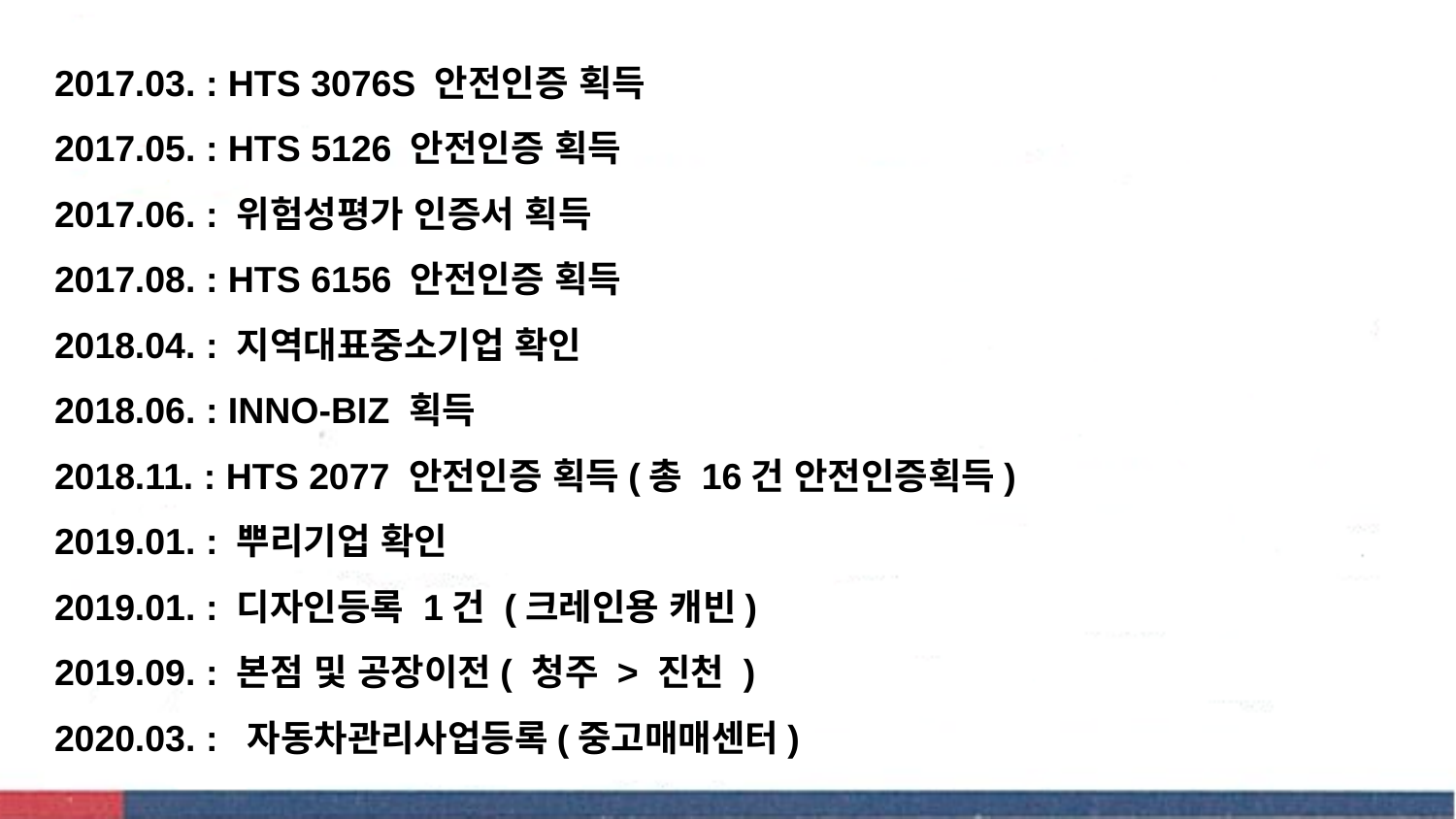

2017.03. : HTS 3076S 안전인증 획득
2017.05. : HTS 5126 안전인증 획득
2017.06. : 위험성평가 인증서 획득
2017.08. : HTS 6156 안전인증 획득
2018.04. : 지역대표중소기업 확인
2018.06. : INNO-BIZ 획득
2018.11. : HTS 2077 안전인증 획득(총 16건 안전인증획득)
2019.01. : 뿌리기업 확인
2019.01. : 디자인등록 1건 (크레인용 캐빈)
2019.09. : 본점 및 공장이전( 청주 > 진천 )
2020.03. :  자동차관리사업등록(중고매매센터)